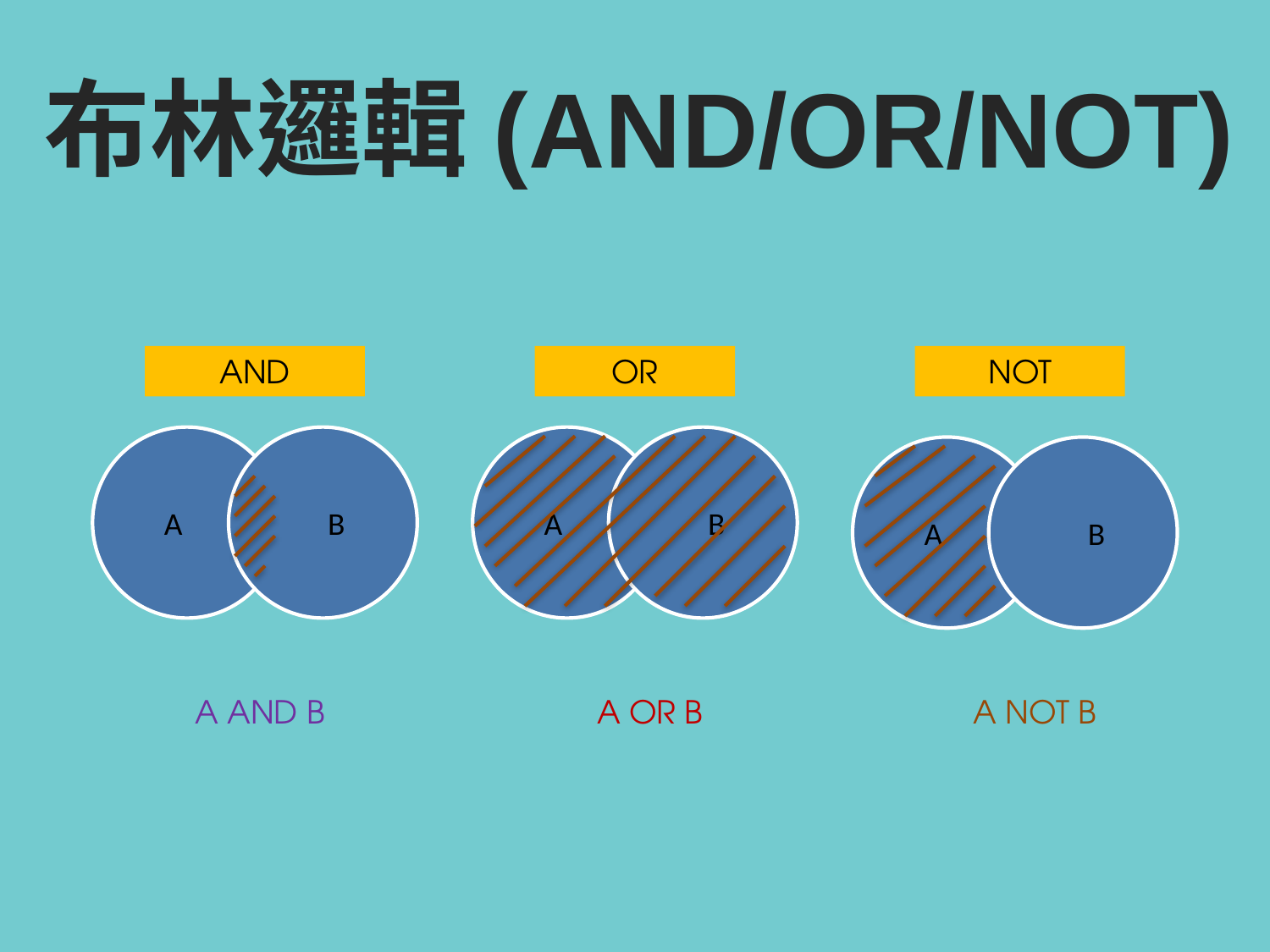

布林邏輯(AND/OR/NOT)
AND
OR
NOT
A
B
A
B
A
B
A AND B
A OR B
A NOT B